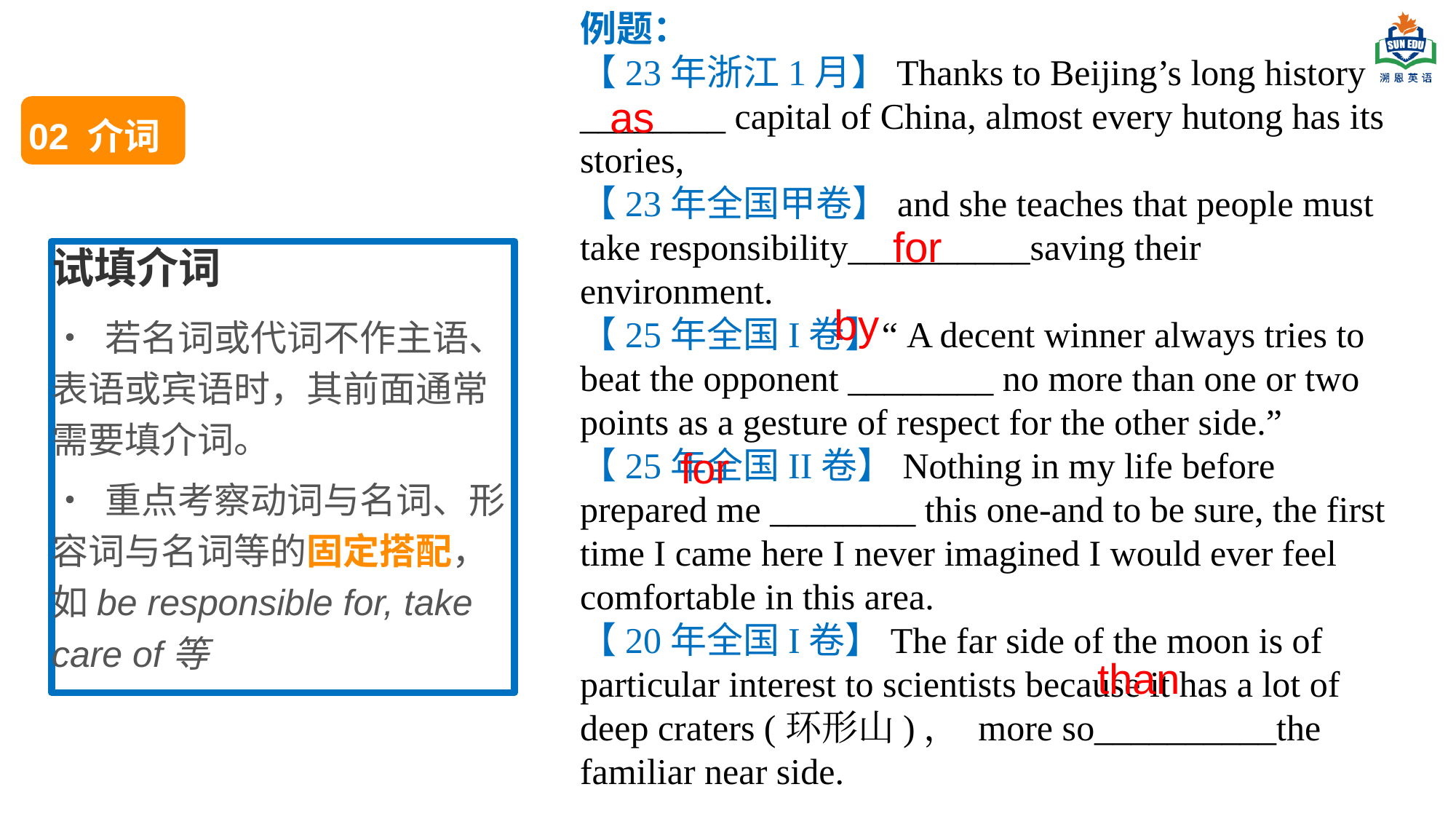

例题：
【23年浙江1月】Thanks to Beijing’s long history ________ capital of China, almost every hutong has its stories,
【23年全国甲卷】and she teaches that people must take responsibility__________saving their environment.
【25年全国I卷】“A decent winner always tries to beat the opponent ________ no more than one or two points as a gesture of respect for the other side.”
【25年全国II卷】Nothing in my life before prepared me ________ this one-and to be sure, the first time I came here I never imagined I would ever feel comfortable in this area.
【20年全国I卷】The far side of the moon is of particular interest to scientists because it has a lot of deep craters (环形山)， more so__________the familiar near side.
as

02 介词
for
试填介词
• 若名词或代词不作主语、表语或宾语时，其前面通常需要填介词。
• 重点考察动词与名词、形容词与名词等的固定搭配，如be responsible for, take care of等
by
for
than